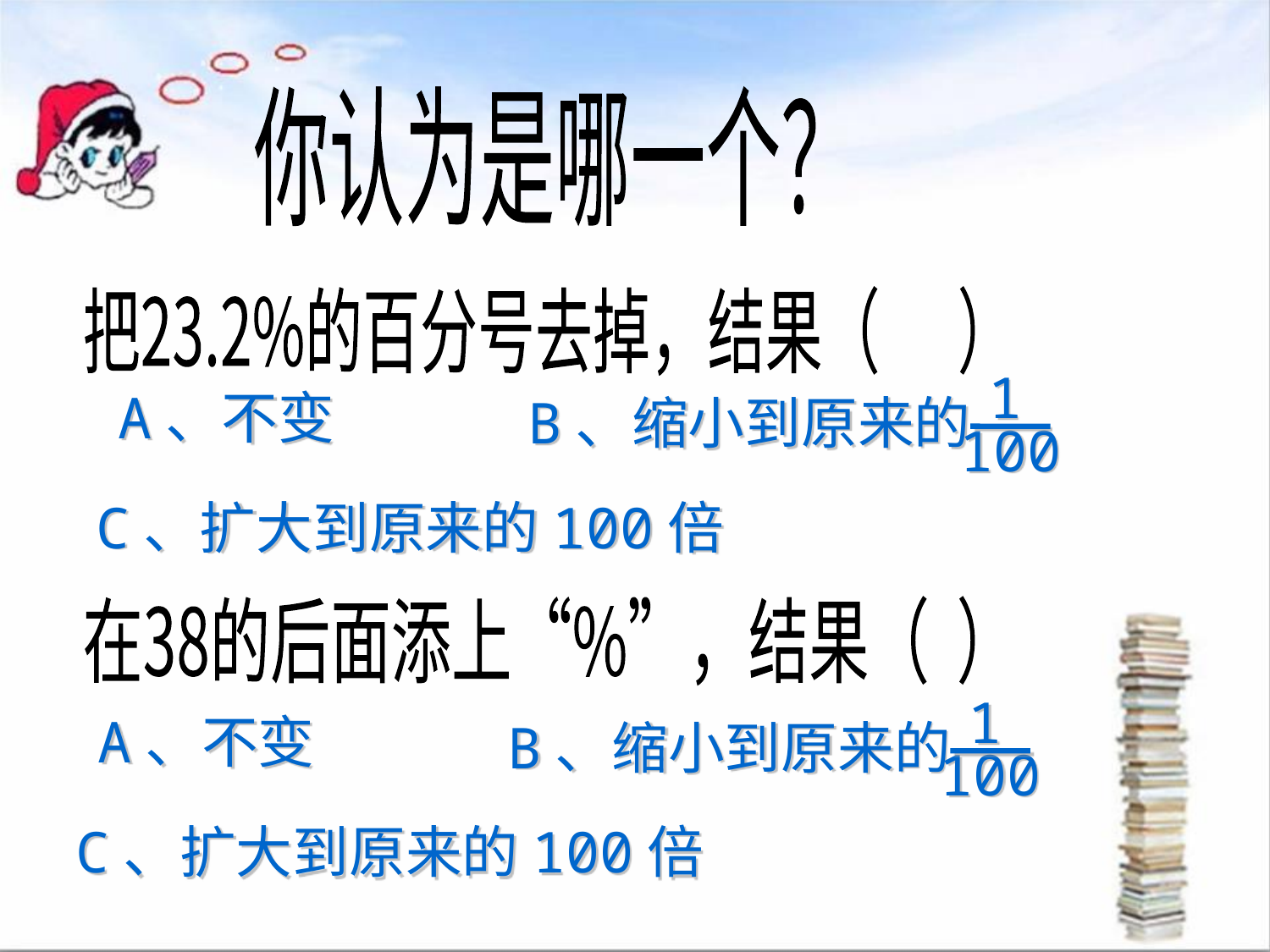

你认为是哪一个？
把23.2%的百分号去掉，结果（      ）
1
100

A、不变
B、缩小到原来的

C、扩大到原来的100倍

在38的后面添上“%”，结果（  ）
1
100

A、不变
B、缩小到原来的

C、扩大到原来的100倍